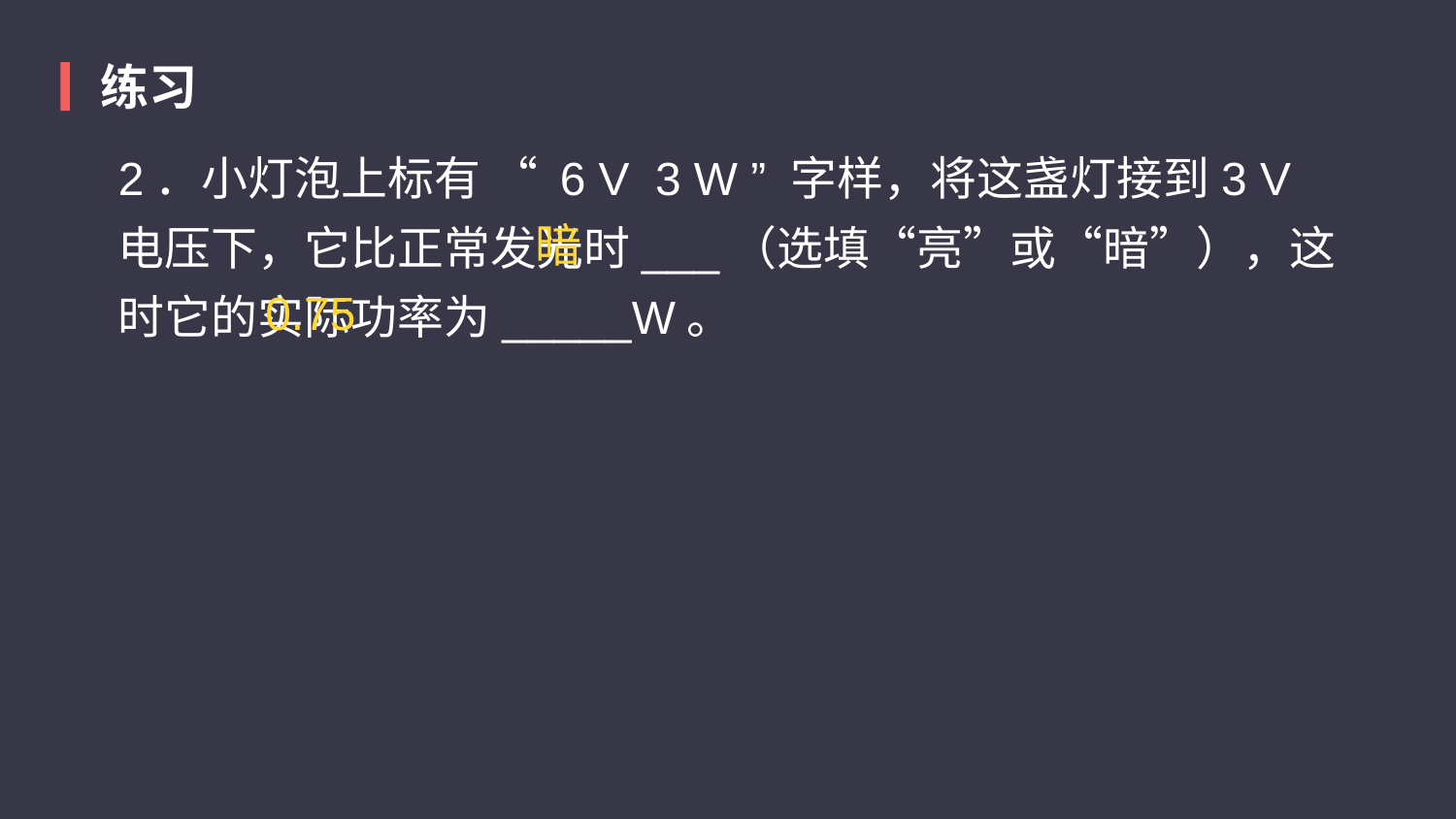

练习

2．小灯泡上标有 “ 6 V  3 W ” 字样，将这盏灯接到3 V 电压下，它比正常发光时___（选填“亮”或“暗”），这时它的实际功率为_____W。
暗
0.75